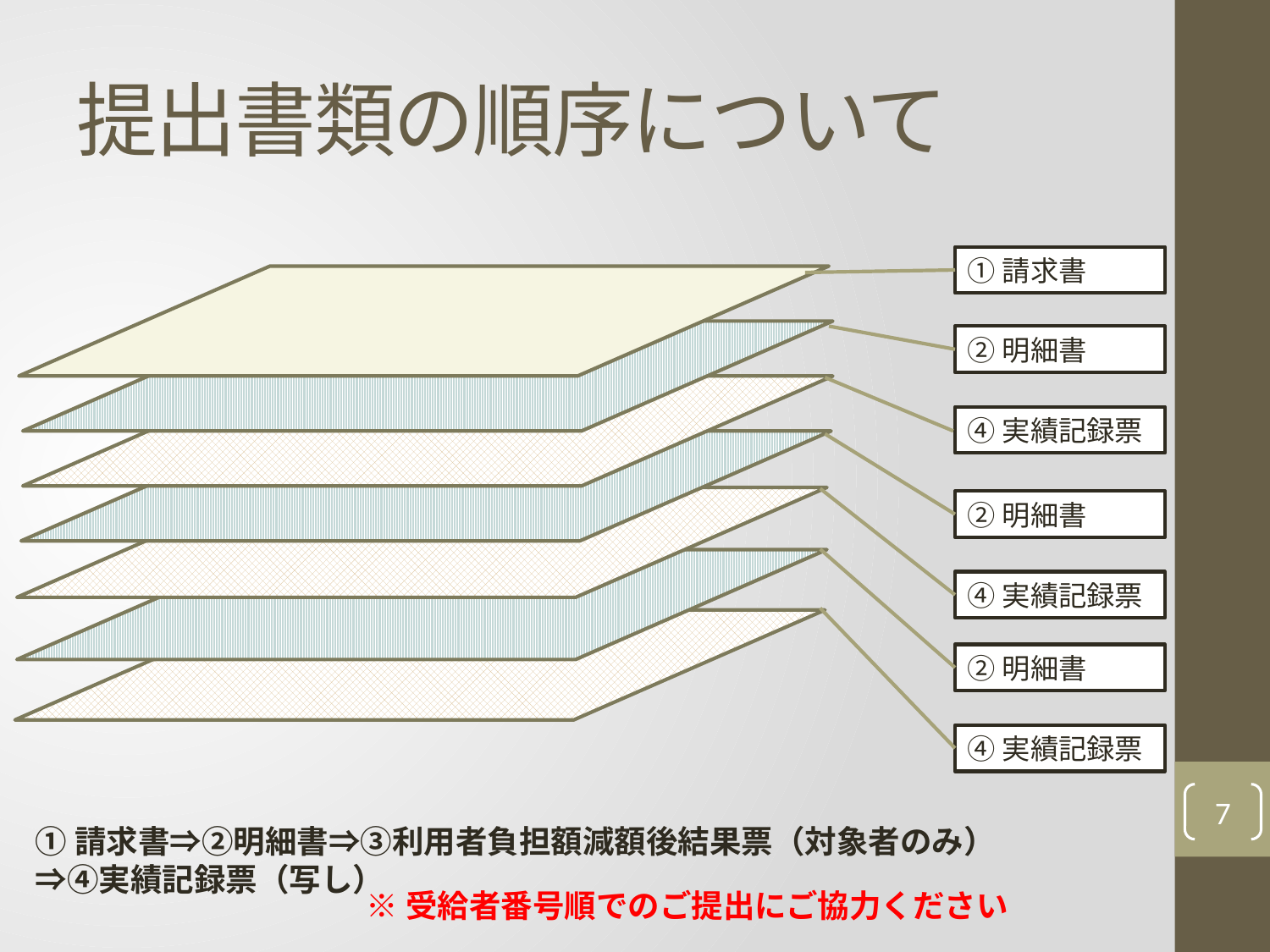

# 提出書類の順序について
①請求書
②明細書
④実績記録票
②明細書
④実績記録票
②明細書
④実績記録票

7
①請求書⇒②明細書⇒③利用者負担額減額後結果票（対象者のみ）⇒④実績記録票（写し）
※受給者番号順でのご提出にご協力ください